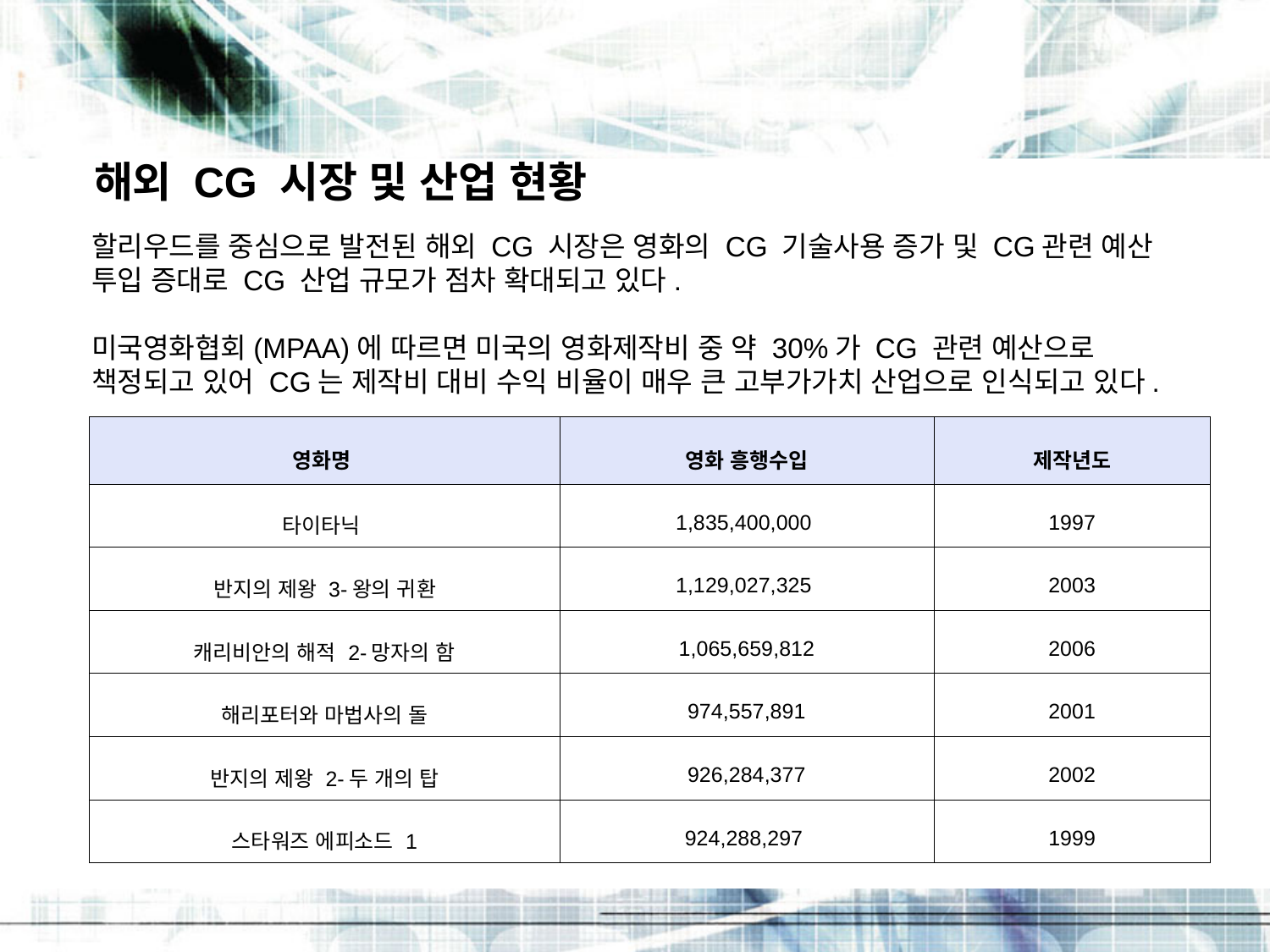

해외 CG 시장 및 산업 현황
할리우드를 중심으로 발전된 해외 CG 시장은 영화의 CG 기술사용 증가 및 CG관련 예산 투입 증대로 CG 산업 규모가 점차 확대되고 있다.

미국영화협회(MPAA)에 따르면 미국의 영화제작비 중 약 30%가 CG 관련 예산으로 책정되고 있어 CG는 제작비 대비 수익 비율이 매우 큰 고부가가치 산업으로 인식되고 있다.
| 영화명 | 영화 흥행수입 | 제작년도 |
| --- | --- | --- |
| 타이타닉 | 1,835,400,000 | 1997 |
| 반지의 제왕 3-왕의 귀환 | 1,129,027,325 | 2003 |
| 캐리비안의 해적 2-망자의 함 | 1,065,659,812 | 2006 |
| 해리포터와 마법사의 돌 | 974,557,891 | 2001 |
| 반지의 제왕 2-두 개의 탑 | 926,284,377 | 2002 |
| 스타워즈 에피소드 1 | 924,288,297 | 1999 |